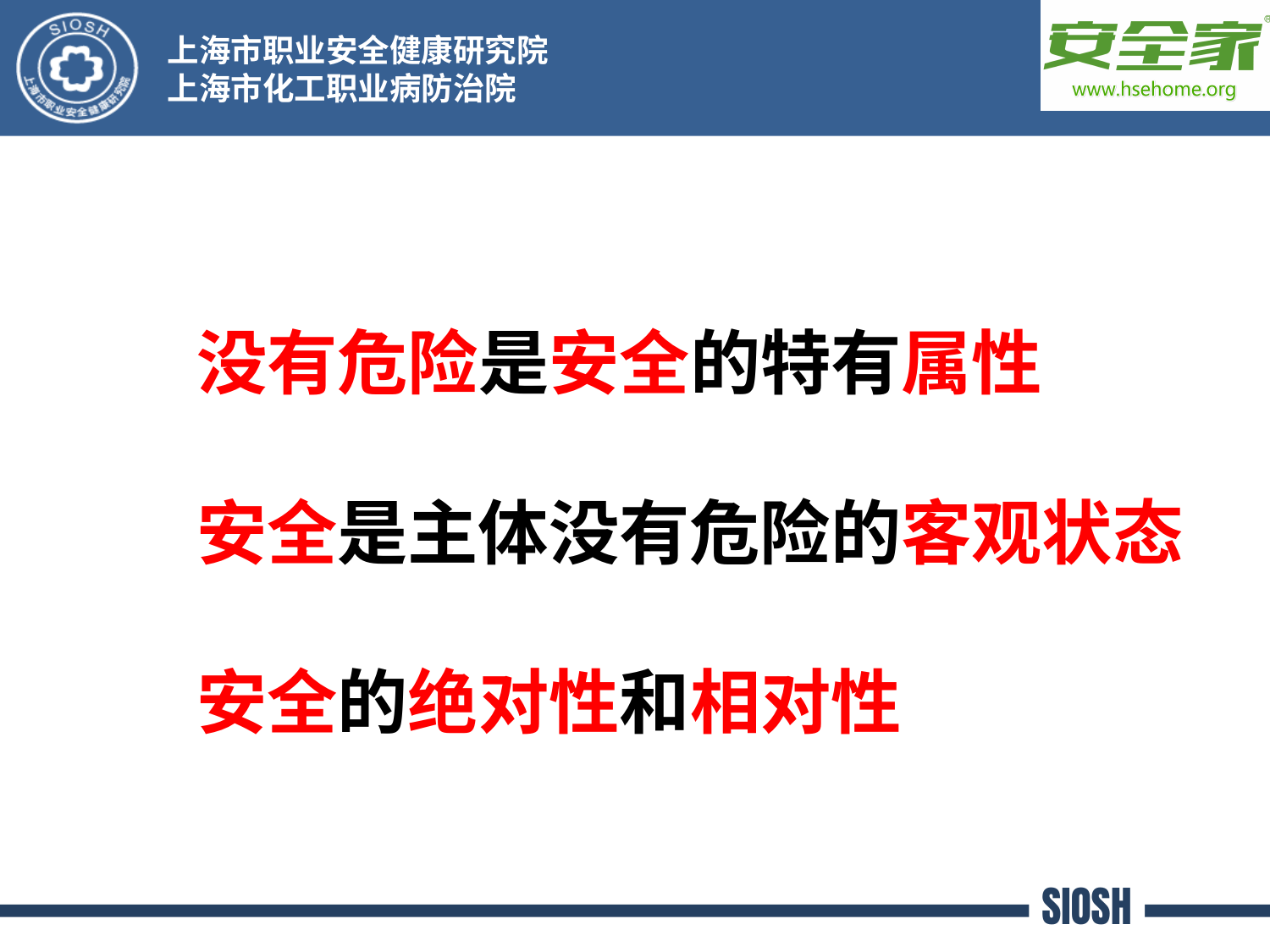

没有危险是安全的特有属性
安全是主体没有危险的客观状态
安全的绝对性和相对性